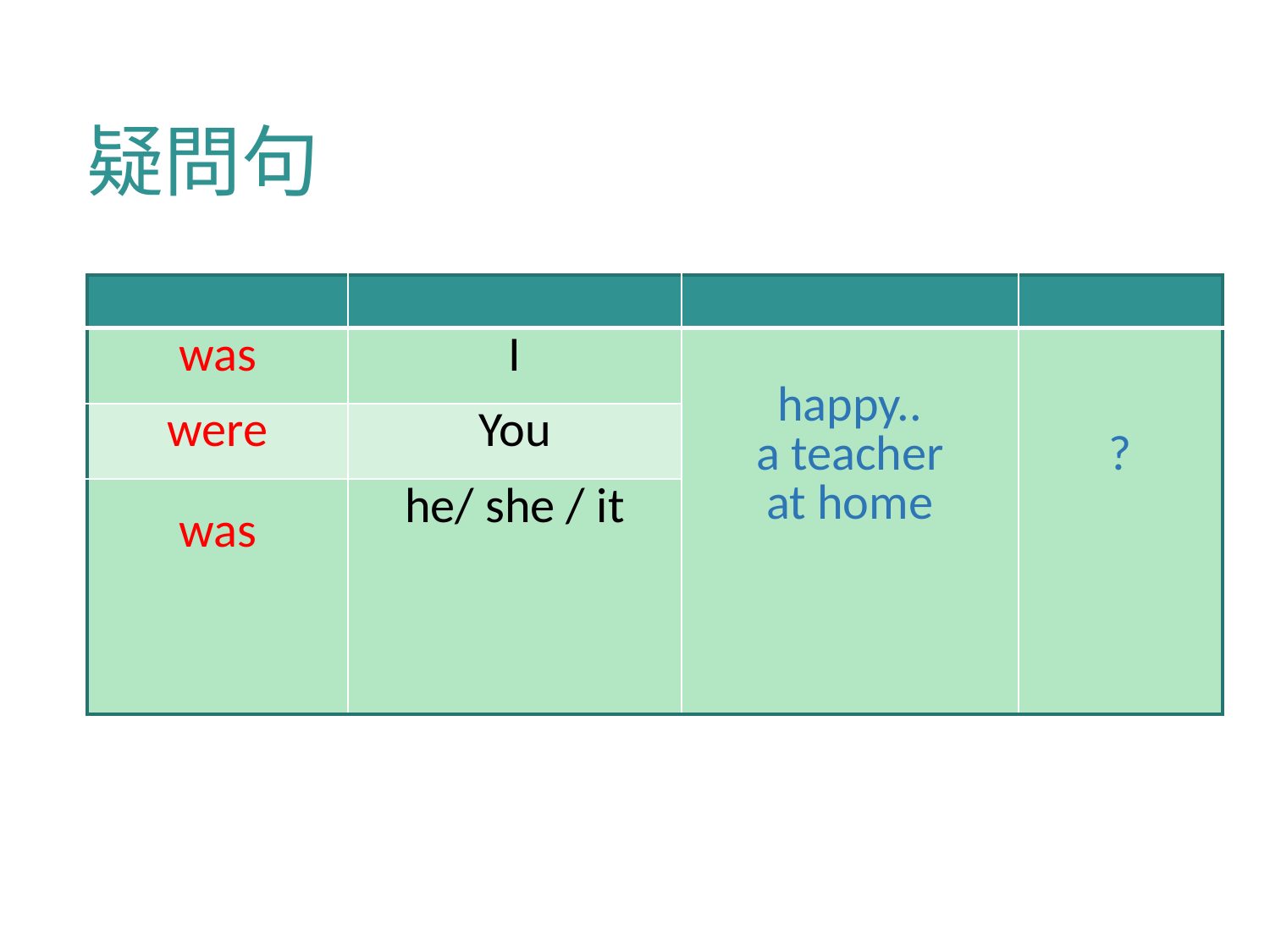

# 疑問句
|  |  |  |  |
| --- | --- | --- | --- |
| was | I | happy.. a teacher at home | ? |
| were | You |  |  |
| was | he/ she / it |  |  |